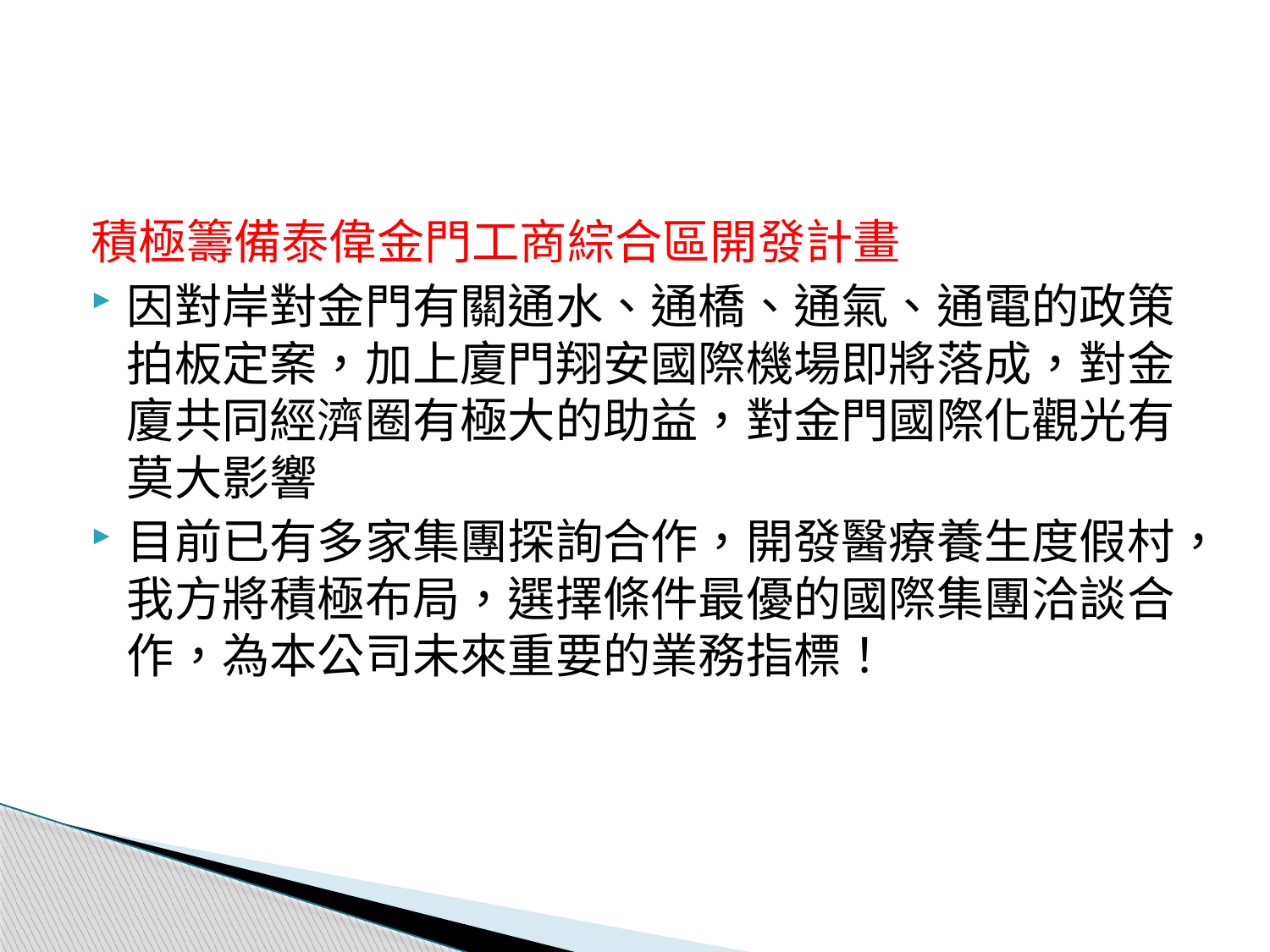

#
積極籌備泰偉金門工商綜合區開發計畫
因對岸對金門有關通水、通橋、通氣、通電的政策拍板定案，加上廈門翔安國際機場即將落成，對金廈共同經濟圈有極大的助益，對金門國際化觀光有莫大影響
目前已有多家集團探詢合作，開發醫療養生度假村，我方將積極布局，選擇條件最優的國際集團洽談合作，為本公司未來重要的業務指標！